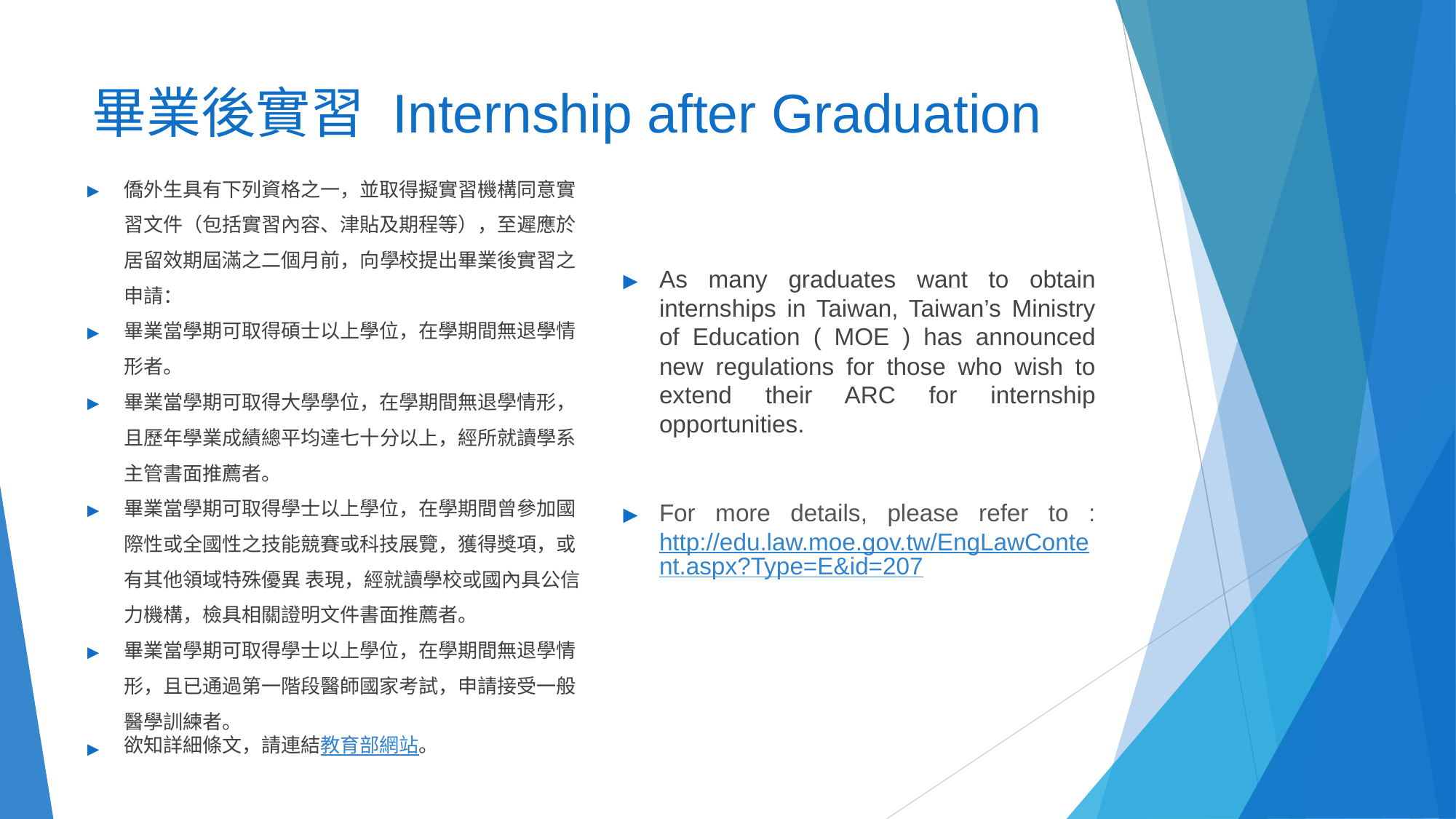

# 畢業後實習 Internship after Graduation
僑外生具有下列資格之一，並取得擬實習機構同意實習文件（包括實習內容、津貼及期程等），至遲應於居留效期屆滿之二個月前，向學校提出畢業後實習之申請：
畢業當學期可取得碩士以上學位，在學期間無退學情形者。
畢業當學期可取得大學學位，在學期間無退學情形，且歷年學業成績總平均達七十分以上，經所就讀學系主管書面推薦者。
畢業當學期可取得學士以上學位，在學期間曾參加國際性或全國性之技能競賽或科技展覽，獲得獎項，或有其他領域特殊優異 表現，經就讀學校或國內具公信力機構，檢具相關證明文件書面推薦者。
畢業當學期可取得學士以上學位，在學期間無退學情形，且已通過第一階段醫師國家考試，申請接受一般醫學訓練者。
欲知詳細條文，請連結教育部網站。
As many graduates want to obtain internships in Taiwan, Taiwan’s Ministry of Education ( MOE ) has announced new regulations for those who wish to extend their ARC for internship opportunities.

For more details, please refer to :http://edu.law.moe.gov.tw/EngLawContent.aspx?Type=E&id=207